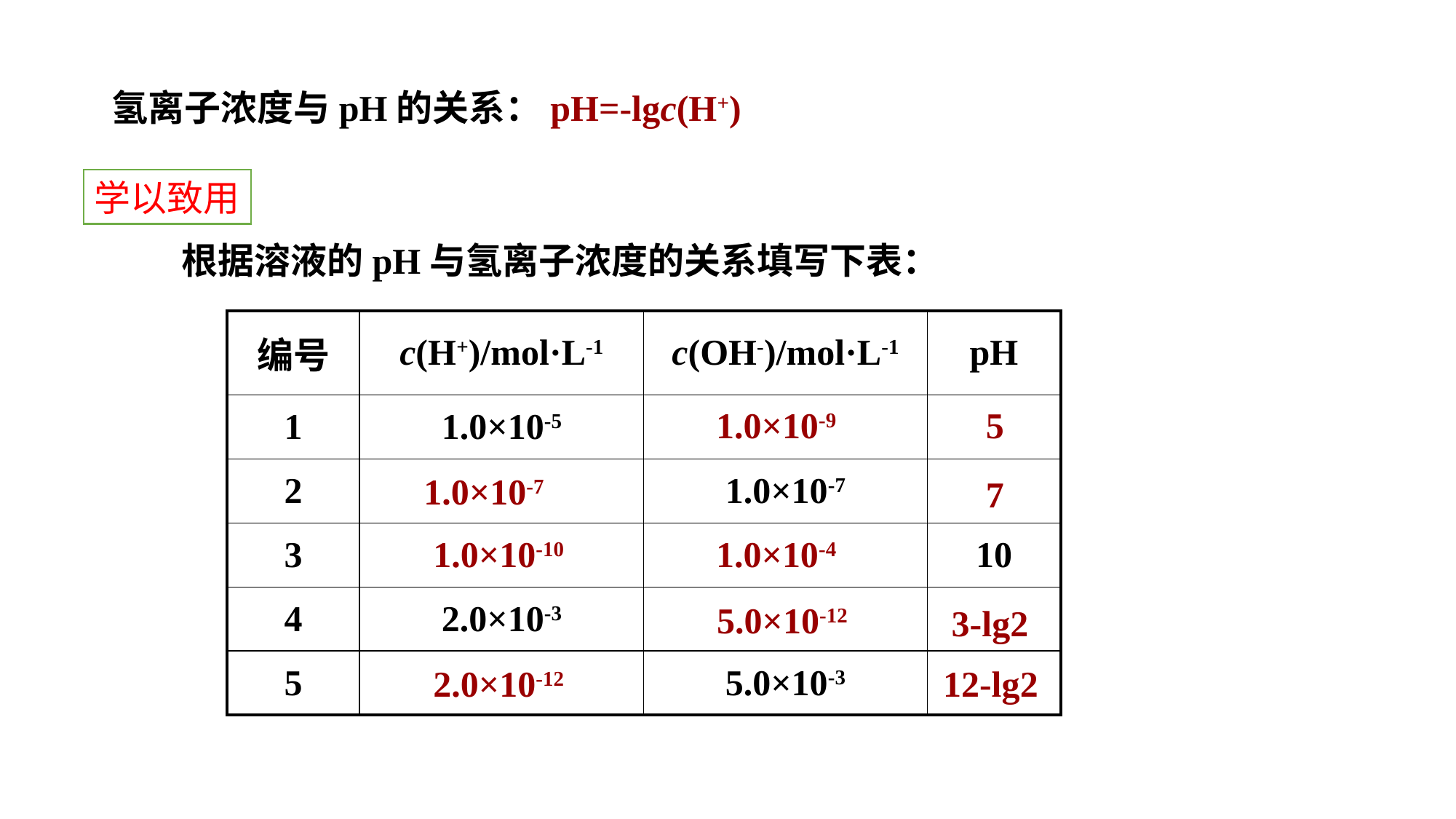

氢离子浓度与pH的关系：pH=-lgc(H+)
学以致用
根据溶液的pH与氢离子浓度的关系填写下表：
| 编号 | c(H+)/mol·L-1 | c(OH-)/mol·L-1 | pH |
| --- | --- | --- | --- |
| 1 | 1.0×10-5 |  |  |
| 2 |  | 1.0×10-7 |  |
| 3 |  |  | 10 |
| 4 | 2.0×10-3 |  |  |
| 5 |  | 5.0×10-3 |  |
1.0×10-9
5
1.0×10-7
7
1.0×10-10
1.0×10-4
5.0×10-12
3-lg2
2.0×10-12
12-lg2